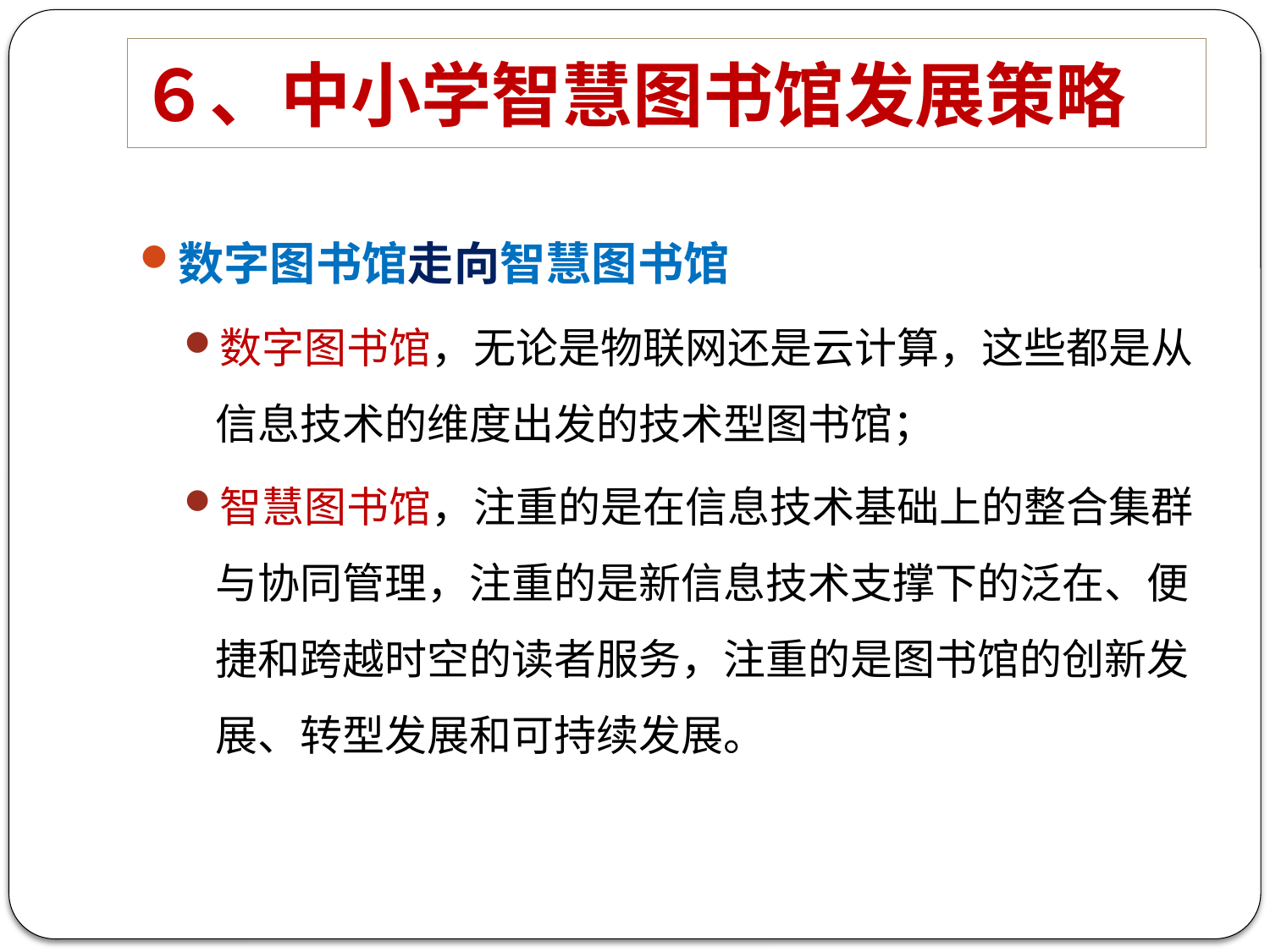

# ６、中小学智慧图书馆发展策略
数字图书馆走向智慧图书馆
数字图书馆，无论是物联网还是云计算，这些都是从信息技术的维度出发的技术型图书馆；
智慧图书馆，注重的是在信息技术基础上的整合集群与协同管理，注重的是新信息技术支撑下的泛在、便捷和跨越时空的读者服务，注重的是图书馆的创新发展、转型发展和可持续发展。